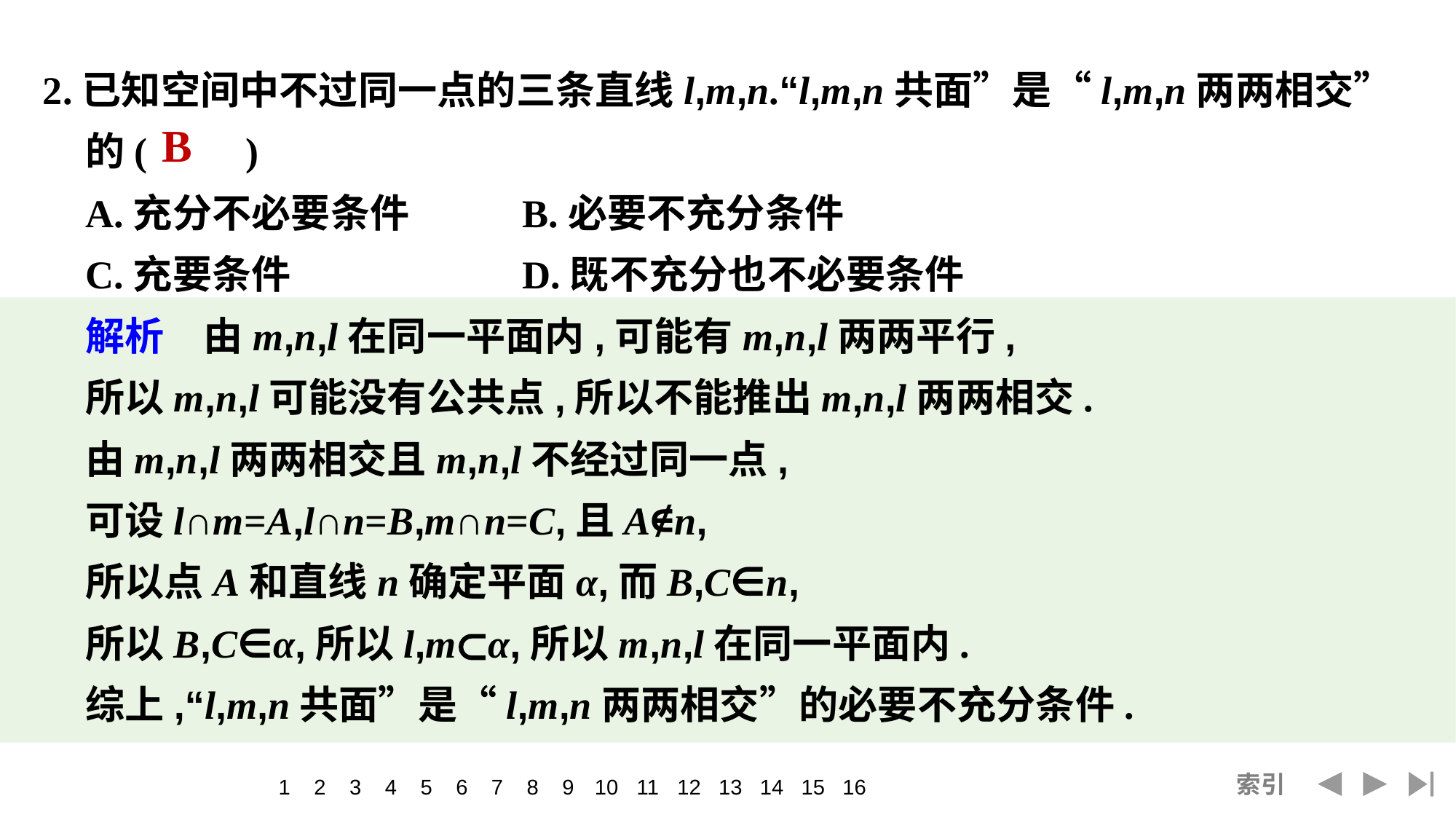

2.已知空间中不过同一点的三条直线l,m,n.“l,m,n共面”是“l,m,n两两相交”的(　　)
	A.充分不必要条件		B.必要不充分条件
	C.充要条件			D.既不充分也不必要条件
	解析　由m,n,l在同一平面内,可能有m,n,l两两平行,
	所以m,n,l可能没有公共点,所以不能推出m,n,l两两相交.
	由m,n,l两两相交且m,n,l不经过同一点,
	可设l∩m=A,l∩n=B,m∩n=C,且A∉n,
	所以点A和直线n确定平面α,而B,C∈n,
	所以B,C∈α,所以l,m⊂α,所以m,n,l在同一平面内.
	综上,“l,m,n共面”是“l,m,n两两相交”的必要不充分条件.
B